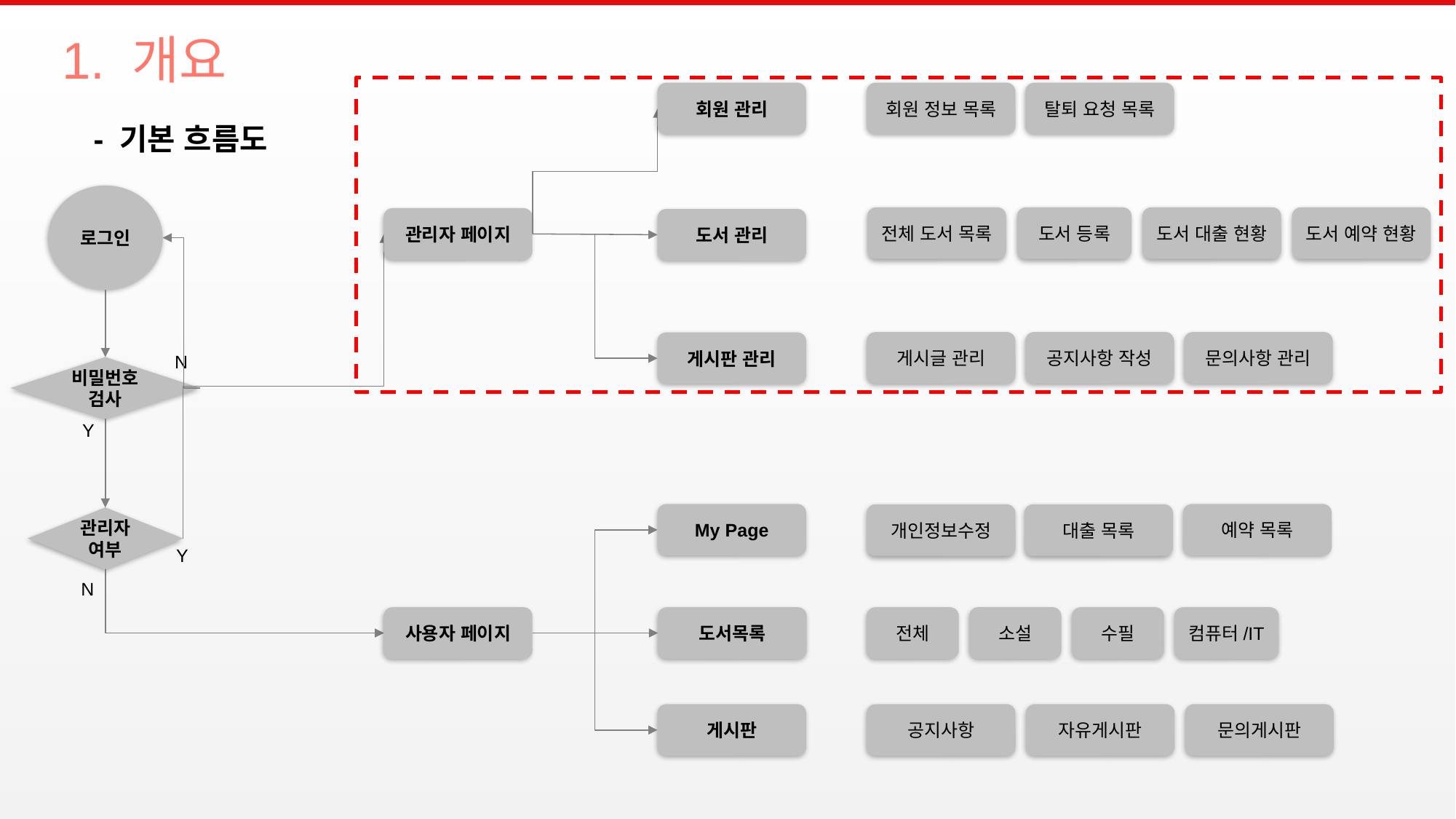

# 1. 개요

회원 관리
회원 정보 목록
탈퇴 요청 목록
- 기본 흐름도
로그인
전체 도서 목록
도서 등록
도서 대출 현황
도서 예약 현황
관리자 페이지
도서 관리
게시글 관리
공지사항 작성
문의사항 관리
게시판 관리
N
비밀번호
검사
Y
My Page
예약 목록
개인정보수정
대출 목록
관리자 여부
Y
N
도서목록
전체
소설
수필
컴퓨터/IT
사용자 페이지
게시판
공지사항
자유게시판
문의게시판